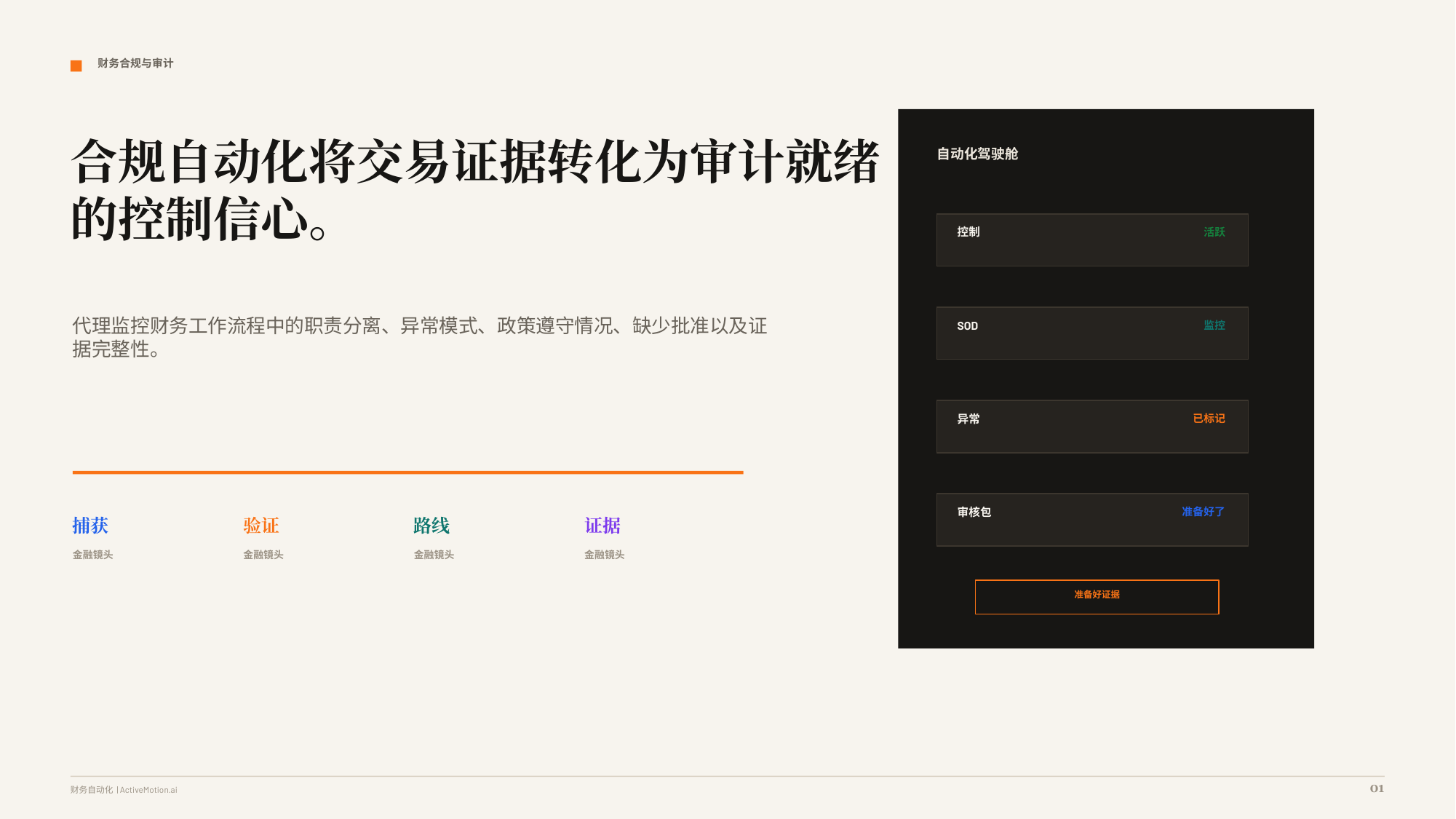

财务合规与审计

合规自动化将交易证据转化为审计就绪的控制信心。
自动化驾驶舱

控制
活跃

代理监控财务工作流程中的职责分离、异常模式、政策遵守情况、缺少批准以及证据完整性。
SOD
监控

异常
已标记

审核包
准备好了
捕获
验证
路线
证据
金融镜头
金融镜头
金融镜头
金融镜头

准备好证据

01
财务自动化 | ActiveMotion.ai